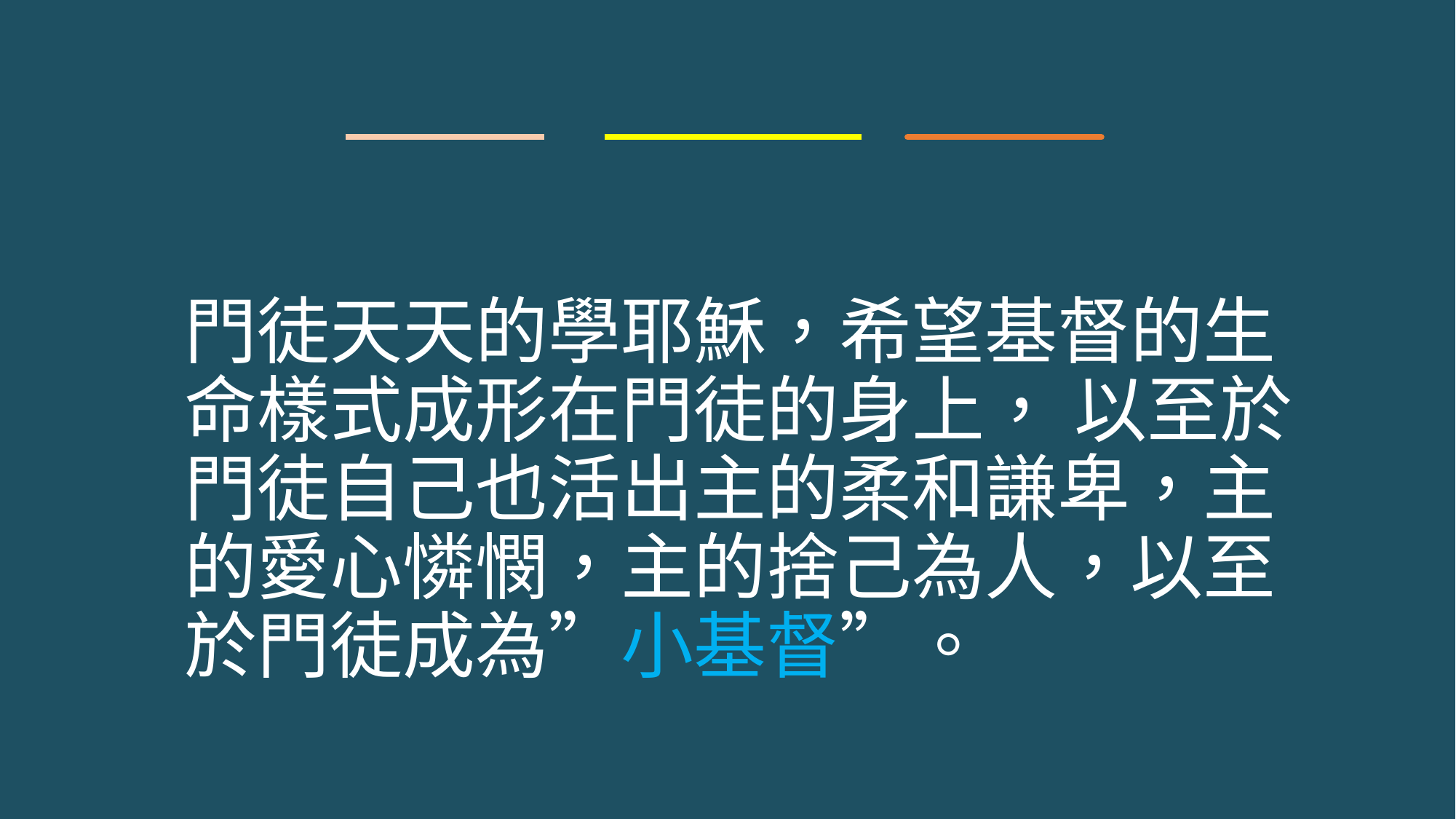

門徒天天的學耶穌，希望基督的生命樣式成形在門徒的身上， 以至於門徒自己也活出主的柔和謙卑，主的愛心憐憫，主的捨己為人，以至於門徒成為”小基督”。